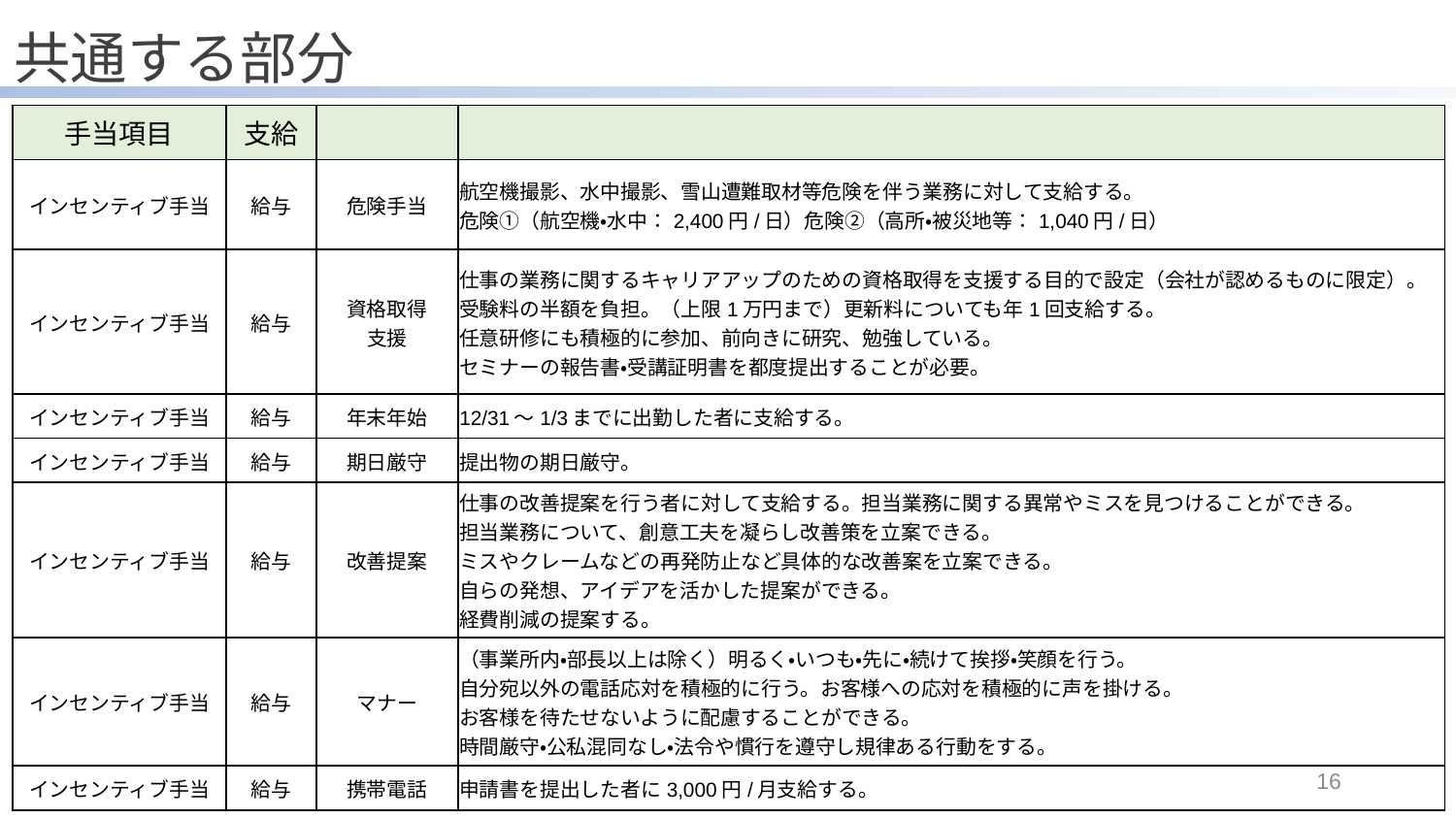

共通する部分

| 手当項目 | 支給 |  |  |
| --- | --- | --- | --- |
| インセンティブ手当 | 給与 | 危険手当 | 航空機撮影、水中撮影、雪山遭難取材等危険を伴う業務に対して支給する。 危険①（航空機・水中：2,400円/日）危険②（高所・被災地等：1,040円/日） |
| インセンティブ手当 | 給与 | 資格取得 支援 | 仕事の業務に関するキャリアアップのための資格取得を支援する目的で設定（会社が認めるものに限定）。 受験料の半額を負担。（上限1万円まで）更新料についても年1回支給する。 任意研修にも積極的に参加、前向きに研究、勉強している。 セミナーの報告書・受講証明書を都度提出することが必要。 |
| インセンティブ手当 | 給与 | 年末年始 | 12/31～1/3までに出勤した者に支給する。 |
| インセンティブ手当 | 給与 | 期日厳守 | 提出物の期日厳守。 |
| インセンティブ手当 | 給与 | 改善提案 | 仕事の改善提案を行う者に対して支給する。担当業務に関する異常やミスを見つけることができる。 担当業務について、創意工夫を凝らし改善策を立案できる。 ミスやクレームなどの再発防止など具体的な改善案を立案できる。 自らの発想、アイデアを活かした提案ができる。 経費削減の提案する。 |
| インセンティブ手当 | 給与 | マナー | （事業所内・部長以上は除く）明るく・いつも・先に・続けて挨拶・笑顔を行う。 自分宛以外の電話応対を積極的に行う。お客様への応対を積極的に声を掛ける。 お客様を待たせないように配慮することができる。 時間厳守・公私混同なし・法令や慣行を遵守し規律ある行動をする。 |
| インセンティブ手当 | 給与 | 携帯電話 | 申請書を提出した者に3,000円/月支給する。 |

16